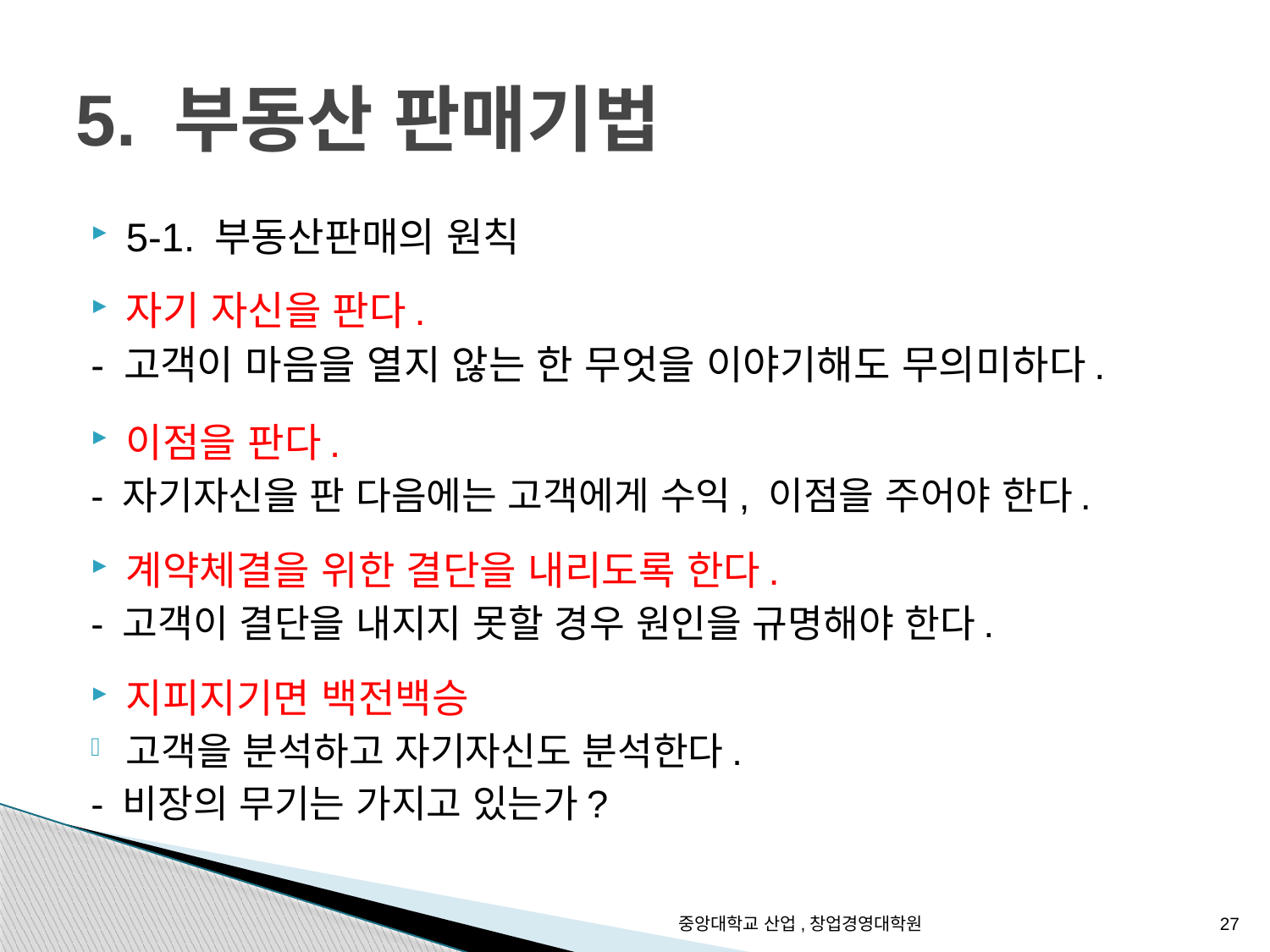

# 5. 부동산 판매기법
5-1. 부동산판매의 원칙

자기 자신을 판다.
- 고객이 마음을 열지 않는 한 무엇을 이야기해도 무의미하다.

이점을 판다.
- 자기자신을 판 다음에는 고객에게 수익, 이점을 주어야 한다.

계약체결을 위한 결단을 내리도록 한다.
- 고객이 결단을 내지지 못할 경우 원인을 규명해야 한다.

지피지기면 백전백승
고객을 분석하고 자기자신도 분석한다.
- 비장의 무기는 가지고 있는가?
중앙대학교 산업,창업경영대학원
27